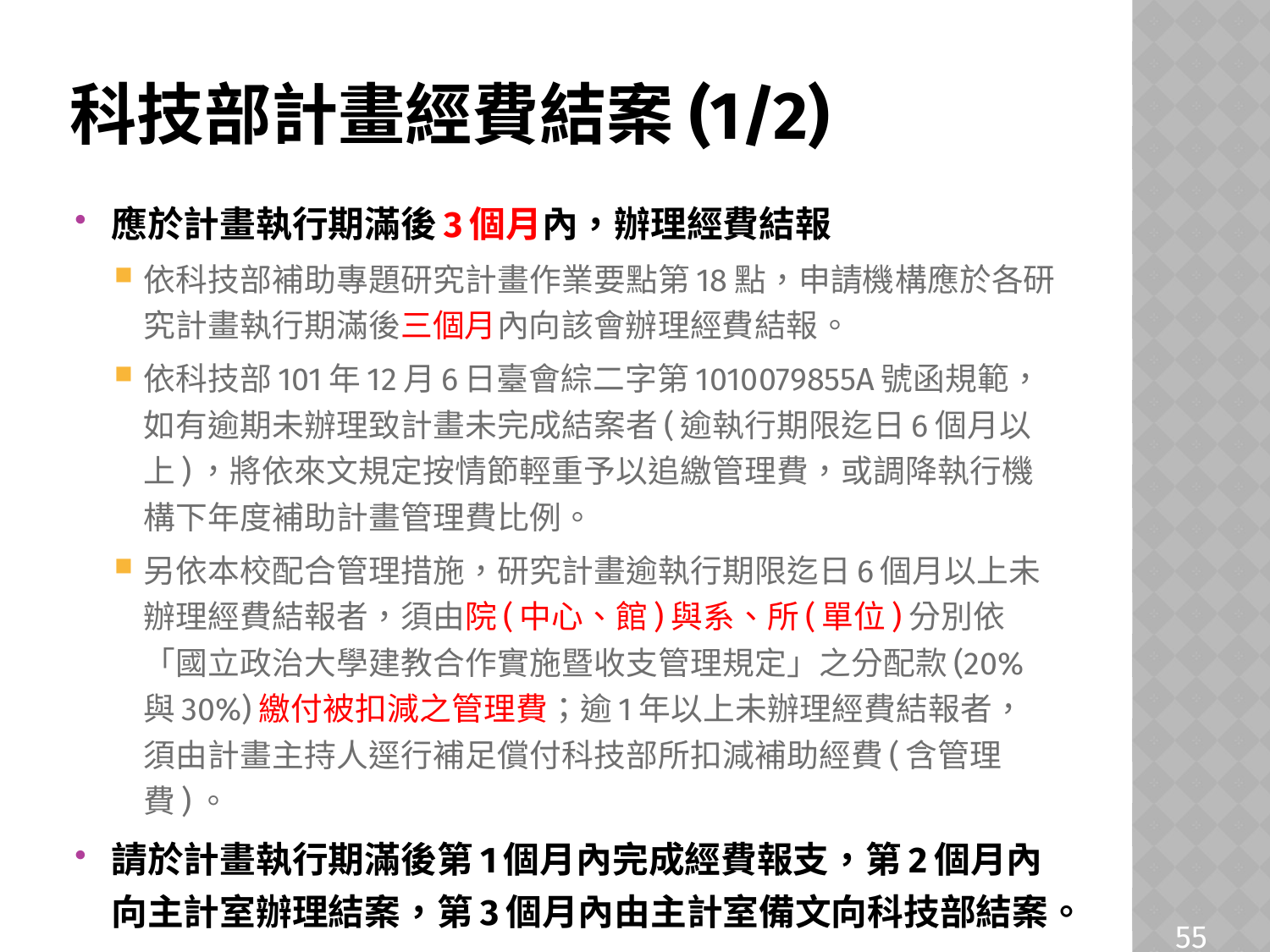

# 科技部計畫經費結案(1/2)
應於計畫執行期滿後3個月內，辦理經費結報
依科技部補助專題研究計畫作業要點第18點，申請機構應於各研究計畫執行期滿後三個月內向該會辦理經費結報。
依科技部101年12月6日臺會綜二字第1010079855A號函規範，如有逾期未辦理致計畫未完成結案者(逾執行期限迄日6個月以上)，將依來文規定按情節輕重予以追繳管理費，或調降執行機構下年度補助計畫管理費比例。
另依本校配合管理措施，研究計畫逾執行期限迄日6個月以上未辦理經費結報者，須由院(中心、館)與系、所(單位)分別依「國立政治大學建教合作實施暨收支管理規定」之分配款(20%與30%)繳付被扣減之管理費；逾1年以上未辦理經費結報者，須由計畫主持人逕行補足償付科技部所扣減補助經費(含管理費)。
請於計畫執行期滿後第1個月內完成經費報支，第2個月內向主計室辦理結案，第3個月內由主計室備文向科技部結案。
55